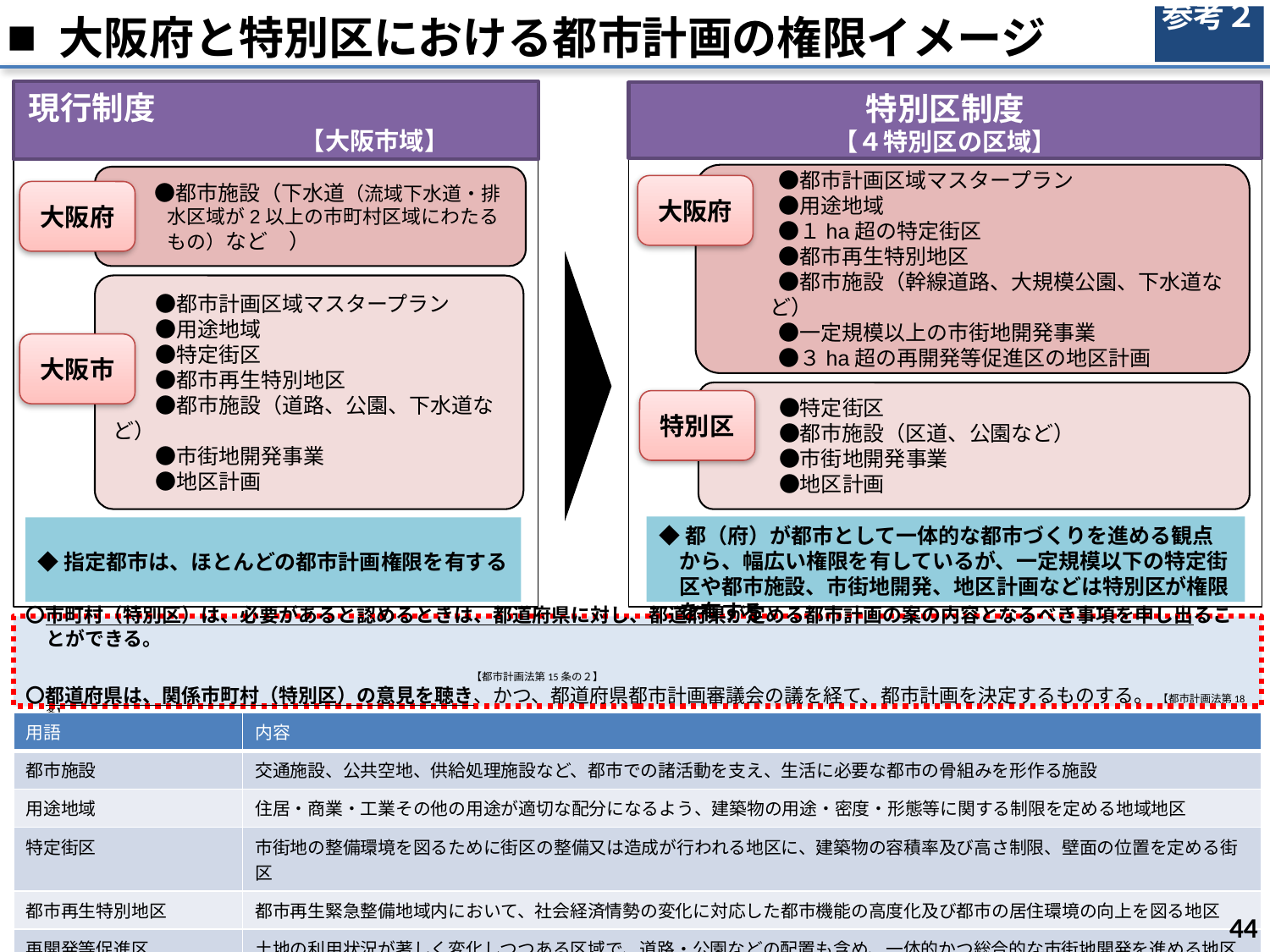

# 大阪府と特別区における都市計画の権限イメージ
■
参考２
現行制度　　　　　　　　　　　　　　　　　　　　【大阪市域】
特別区制度
【４特別区の区域】

　　　●都市計画区域マスタープラン
　　　●用途地域
　　　●１ha超の特定街区
　　　●都市再生特別地区
　　　●都市施設（幹線道路、大規模公園、下水道など）
　　　●一定規模以上の市街地開発事業
　　　●３ha超の再開発等促進区の地区計画
　　●都市施設（下水道（流域下水道・排水区域が2以上の市町村区域にわたるもの）など　）
大阪府
大阪府
　　●都市計画区域マスタープラン
　　●用途地域
　　●特定街区
　　●都市再生特別地区
　　●都市施設（道路、公園、下水道など）
　　●市街地開発事業
　　●地区計画
大阪市

　　　●特定街区
　　　●都市施設（区道、公園など）
　　　●市街地開発事業
　　　●地区計画
特別区
◆都（府）が都市として一体的な都市づくりを進める観点から、幅広い権限を有しているが、一定規模以下の特定街区や都市施設、市街地開発、地区計画などは特別区が権限を有する

◆指定都市は、ほとんどの都市計画権限を有する
〇市町村（特別区）は、必要があると認めるときは、都道府県に対し、都道府県が定める都市計画の案の内容となるべき事項を申し出ることができる。
　　　　　　　　　　　　　　　　　　　　　　　　　　　　　　　　　　　　　　　　　　　　　　　　　　　　　　　　　　　　　　　　　　　　　　　　　　　　　　　　　　　　　　　　　　　　　　　　　　　　　　　　　　　　　　　　　　　　【都市計画法第15条の２】
〇都道府県は、関係市町村（特別区）の意見を聴き、かつ、都道府県都市計画審議会の議を経て、都市計画を決定するものする。 【都市計画法第18条】
| 用語 | 内容 |
| --- | --- |
| 都市施設 | 交通施設、公共空地、供給処理施設など、都市での諸活動を支え、生活に必要な都市の骨組みを形作る施設 |
| 用途地域 | 住居・商業・工業その他の用途が適切な配分になるよう、建築物の用途・密度・形態等に関する制限を定める地域地区 |
| 特定街区 | 市街地の整備環境を図るために街区の整備又は造成が行われる地区に、建築物の容積率及び高さ制限、壁面の位置を定める街区 |
| 都市再生特別地区 | 都市再生緊急整備地域内において、社会経済情勢の変化に対応した都市機能の高度化及び都市の居住環境の向上を図る地区 |
| 再開発等促進区 | 土地の利用状況が著しく変化しつつある区域で、道路・公園などの配置も含め、一体的かつ総合的な市街地開発を進める地区 |
| 地区計画 | 地区レベルでのきめ細やかなまちづくりを目指し、必要な公共施設と建築物等の土地利用制限を定める計画 |
44